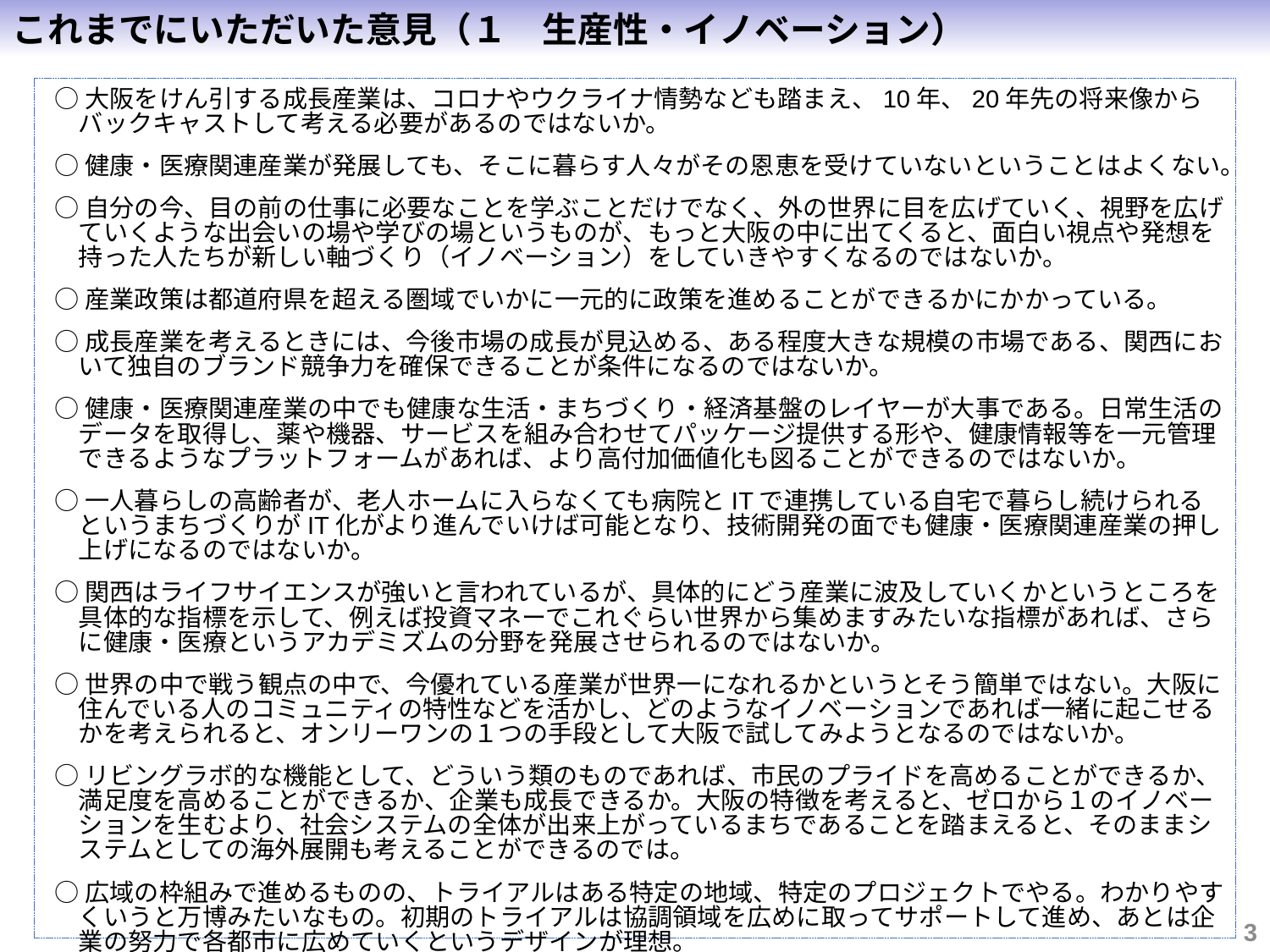

これまでにいただいた意見（１　生産性・イノベーション）
○大阪をけん引する成長産業は、コロナやウクライナ情勢なども踏まえ、10年、20年先の将来像からバックキャストして考える必要があるのではないか。
○健康・医療関連産業が発展しても、そこに暮らす人々がその恩恵を受けていないということはよくない。
○自分の今、目の前の仕事に必要なことを学ぶことだけでなく、外の世界に目を広げていく、視野を広げていくような出会いの場や学びの場というものが、もっと大阪の中に出てくると、面白い視点や発想を持った人たちが新しい軸づくり（イノベーション）をしていきやすくなるのではないか。
○産業政策は都道府県を超える圏域でいかに一元的に政策を進めることができるかにかかっている。
○成長産業を考えるときには、今後市場の成長が見込める、ある程度大きな規模の市場である、関西において独自のブランド競争力を確保できることが条件になるのではないか。
○健康・医療関連産業の中でも健康な生活・まちづくり・経済基盤のレイヤーが大事である。日常生活のデータを取得し、薬や機器、サービスを組み合わせてパッケージ提供する形や、健康情報等を一元管理できるようなプラットフォームがあれば、より高付加価値化も図ることができるのではないか。
○一人暮らしの高齢者が、老人ホームに入らなくても病院とITで連携している自宅で暮らし続けられるというまちづくりがIT化がより進んでいけば可能となり、技術開発の面でも健康・医療関連産業の押し上げになるのではないか。
○関西はライフサイエンスが強いと言われているが、具体的にどう産業に波及していくかというところを具体的な指標を示して、例えば投資マネーでこれぐらい世界から集めますみたいな指標があれば、さらに健康・医療というアカデミズムの分野を発展させられるのではないか。
○世界の中で戦う観点の中で、今優れている産業が世界一になれるかというとそう簡単ではない。大阪に住んでいる人のコミュニティの特性などを活かし、どのようなイノベーションであれば一緒に起こせるかを考えられると、オンリーワンの１つの手段として大阪で試してみようとなるのではないか。
○リビングラボ的な機能として、どういう類のものであれば、市民のプライドを高めることができるか、満足度を高めることができるか、企業も成長できるか。大阪の特徴を考えると、ゼロから１のイノベーションを生むより、社会システムの全体が出来上がっているまちであることを踏まえると、そのままシステムとしての海外展開も考えることができるのでは。
○広域の枠組みで進めるものの、トライアルはある特定の地域、特定のプロジェクトでやる。わかりやすくいうと万博みたいなもの。初期のトライアルは協調領域を広めに取ってサポートして進め、あとは企業の努力で各都市に広めていくというデザインが理想。
3